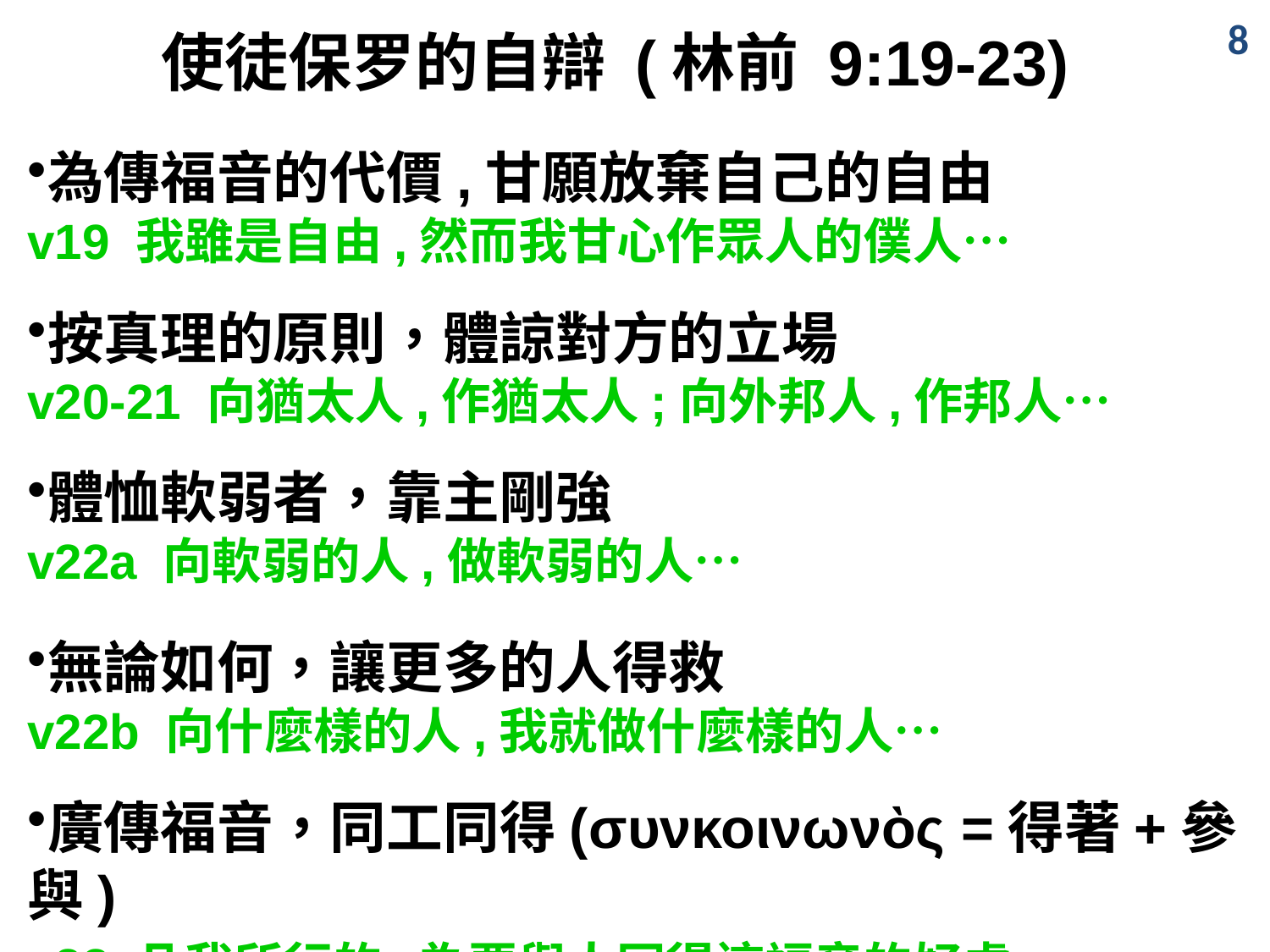

8
使徒保罗的自辯 (林前 9:19-23)
為傳福音的代價,甘願放棄自己的自由
v19 我雖是自由,然而我甘心作眾人的僕人…
按真理的原則，體諒對方的立場
v20-21 向猶太人,作猶太人;向外邦人,作邦人…
體恤軟弱者，靠主剛強
v22a 向軟弱的人,做軟弱的人…
無論如何，讓更多的人得救
v22b 向什麼樣的人,我就做什麼樣的人…
廣傳福音，同工同得(συνκοινωνὸς =得著+參與)
v23 凡我所行的,為要與人同得這福音的好處